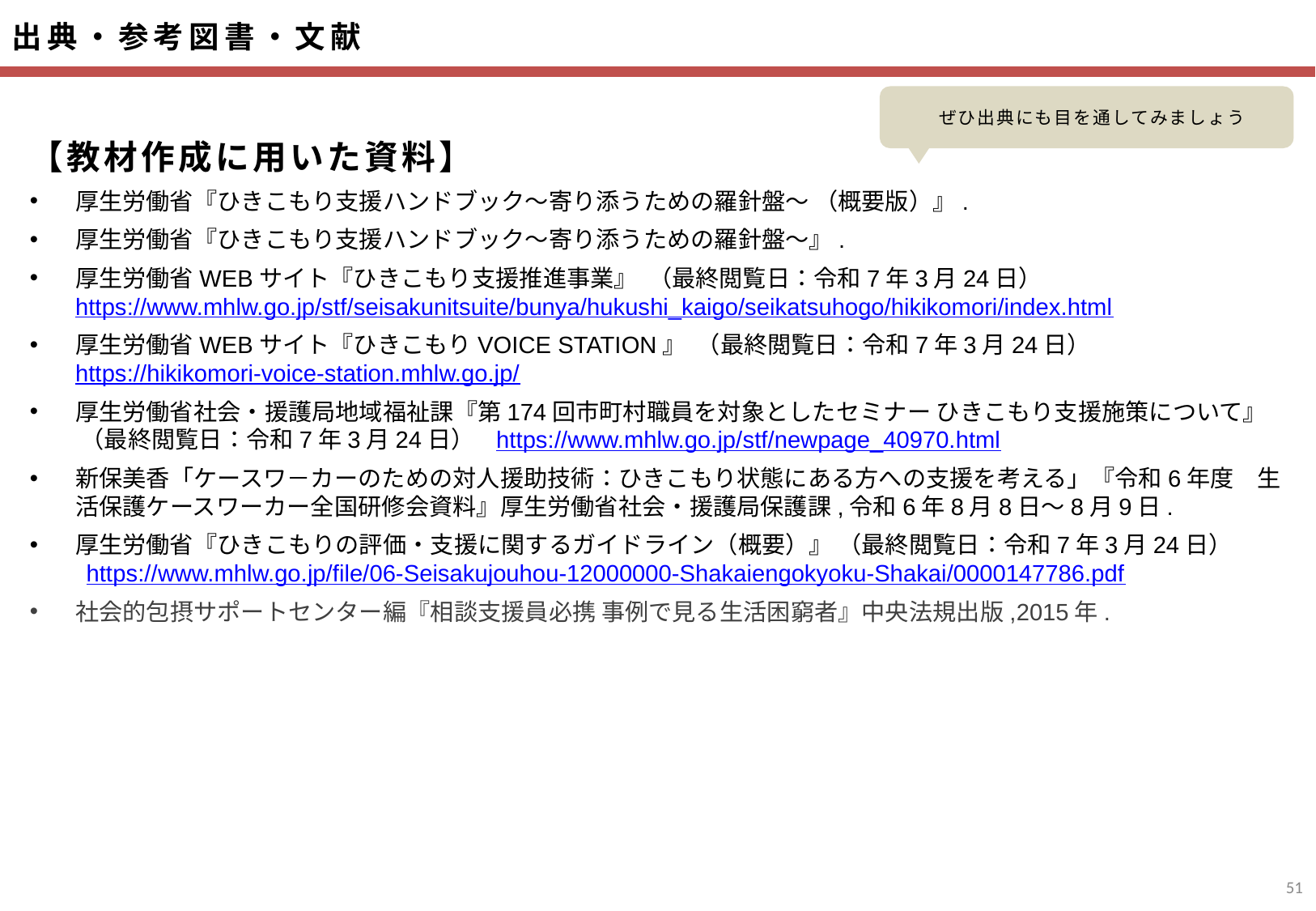

【教材作成に用いた資料】
厚生労働省『ひきこもり支援ハンドブック～寄り添うための羅針盤～ （概要版）』.
厚生労働省『ひきこもり支援ハンドブック～寄り添うための羅針盤～』.
厚生労働省WEBサイト『ひきこもり支援推進事業』  （最終閲覧日：令和7年3月24日）
https://www.mhlw.go.jp/stf/seisakunitsuite/bunya/hukushi_kaigo/seikatsuhogo/hikikomori/index.html
厚生労働省WEBサイト『ひきこもりVOICE STATION』  （最終閲覧日：令和7年3月24日）
https://hikikomori-voice-station.mhlw.go.jp/
厚生労働省社会・援護局地域福祉課『第174回市町村職員を対象としたセミナー ひきこもり支援施策について』
 （最終閲覧日：令和7年3月24日）   https://www.mhlw.go.jp/stf/newpage_40970.html
新保美香「ケースワ－カーのための対人援助技術：ひきこもり状態にある方への支援を考える」『令和6年度　生活保護ケースワーカー全国研修会資料』厚生労働省社会・援護局保護課,令和6年8月8日～8月9日.
厚生労働省『ひきこもりの評価・支援に関するガイドライン（概要）』 （最終閲覧日：令和7年3月24日）
 https://www.mhlw.go.jp/file/06-Seisakujouhou-12000000-Shakaiengokyoku-Shakai/0000147786.pdf
社会的包摂サポートセンター編『相談支援員必携 事例で見る生活困窮者』中央法規出版,2015年.

51